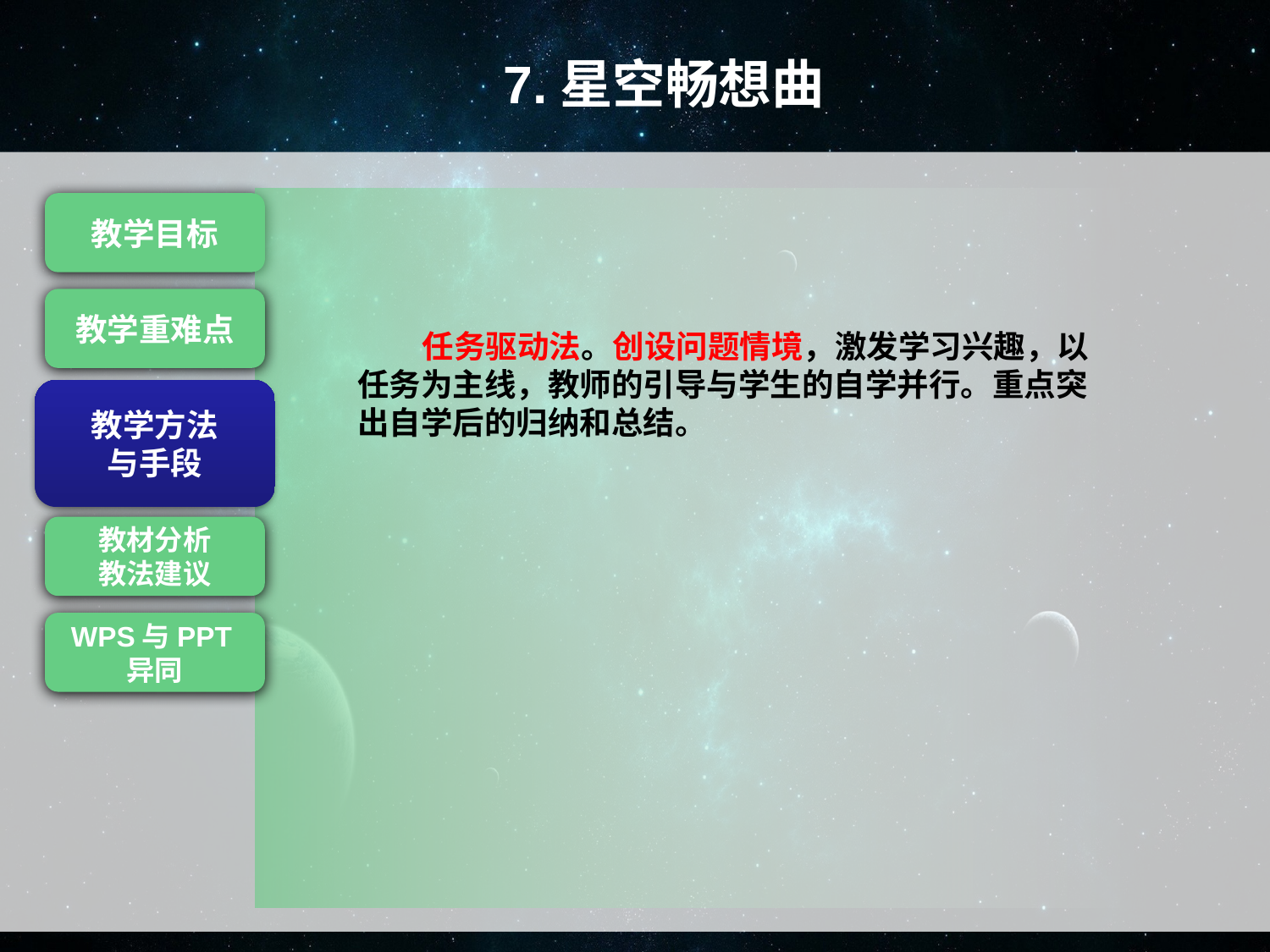

7.星空畅想曲

        任务驱动法。创设问题情境，激发学习兴趣，以任务为主线，教师的引导与学生的自学并行。重点突出自学后的归纳和总结。
教学目标
教学重难点
教学方法
与手段
教学方法
与手段
教材分析
教法建议
WPS与PPT异同